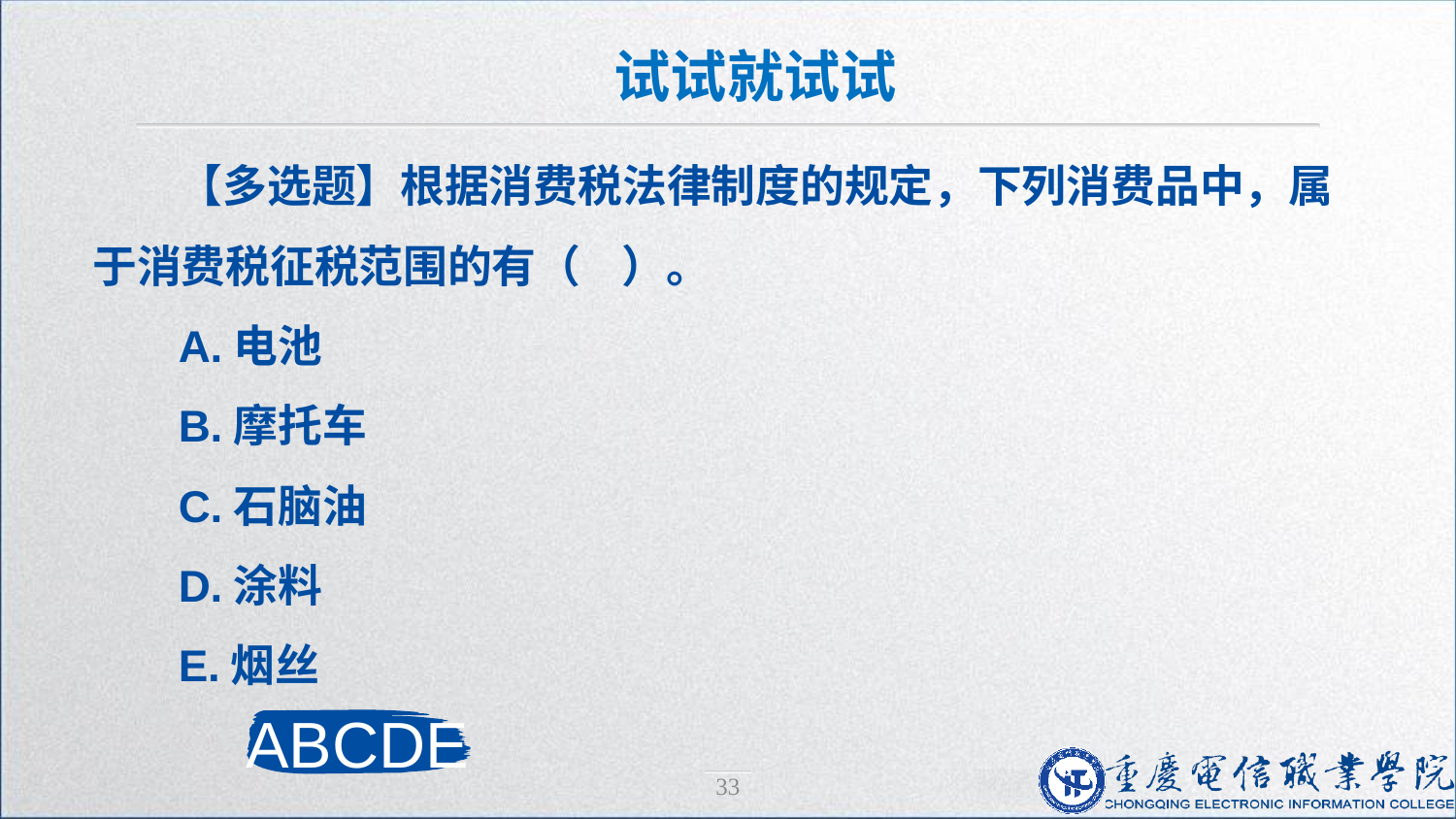

试试就试试
【多选题】根据消费税法律制度的规定，下列消费品中，属于消费税征税范围的有（    ）。
A.电池
B.摩托车
C.石脑油
D.涂料
E.烟丝

ABCDE

33